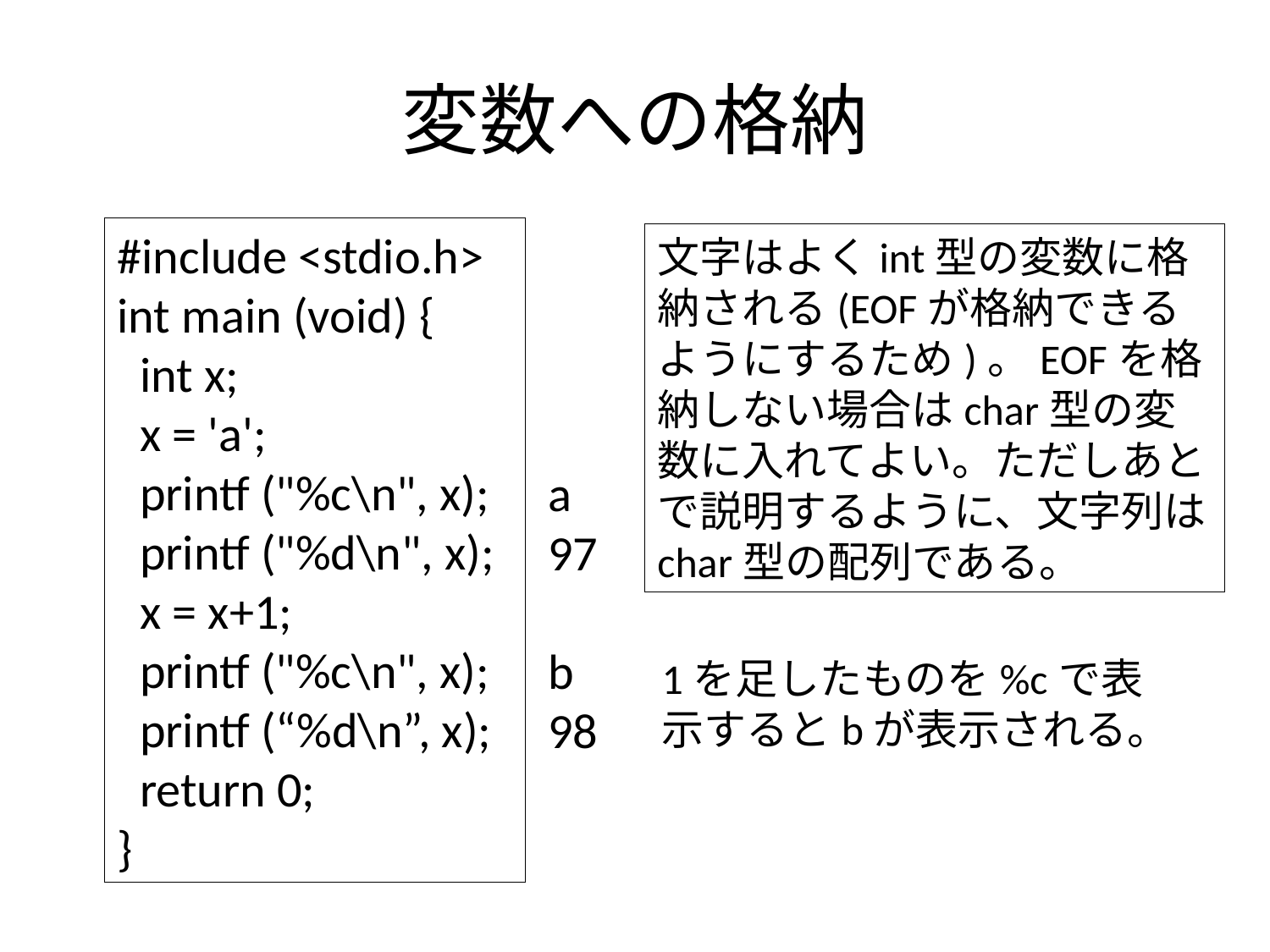

# 変数への格納
#include <stdio.h>
int main (void) {
  int x;
  x = 'a';
  printf ("%c\n", x);
  printf ("%d\n", x);
  x = x+1;
  printf ("%c\n", x);
  printf (“%d\n”, x);
  return 0;
}
文字はよくint型の変数に格納される(EOFが格納できるようにするため)。EOFを格納しない場合はchar型の変数に入れてよい。ただしあとで説明するように、文字列はchar型の配列である。
a
97

b
98
1を足したものを%cで表示するとbが表示される。